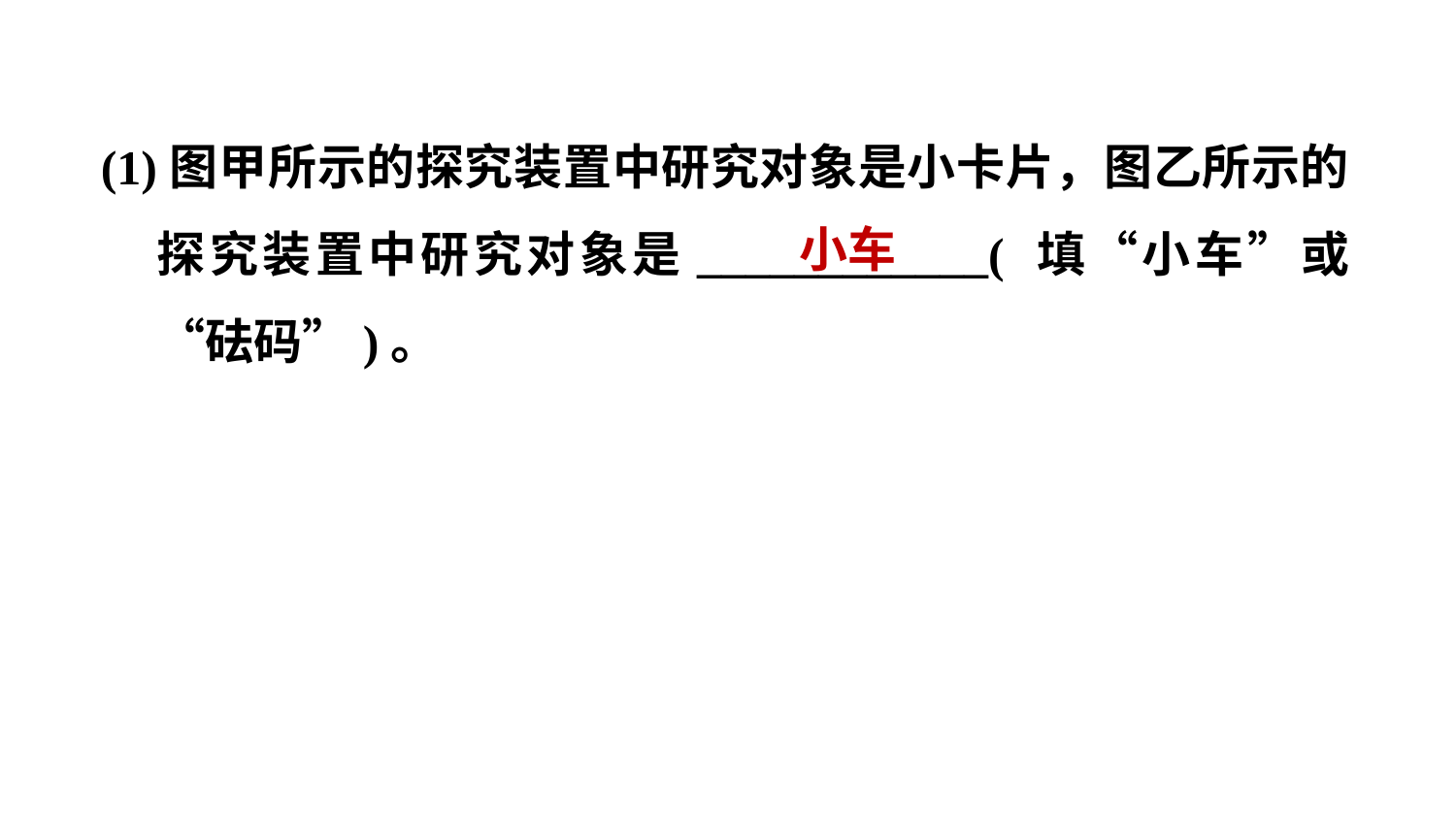

(1)图甲所示的探究装置中研究对象是小卡片，图乙所示的探究装置中研究对象是____________( 填“小车”或“砝码”)。
小车